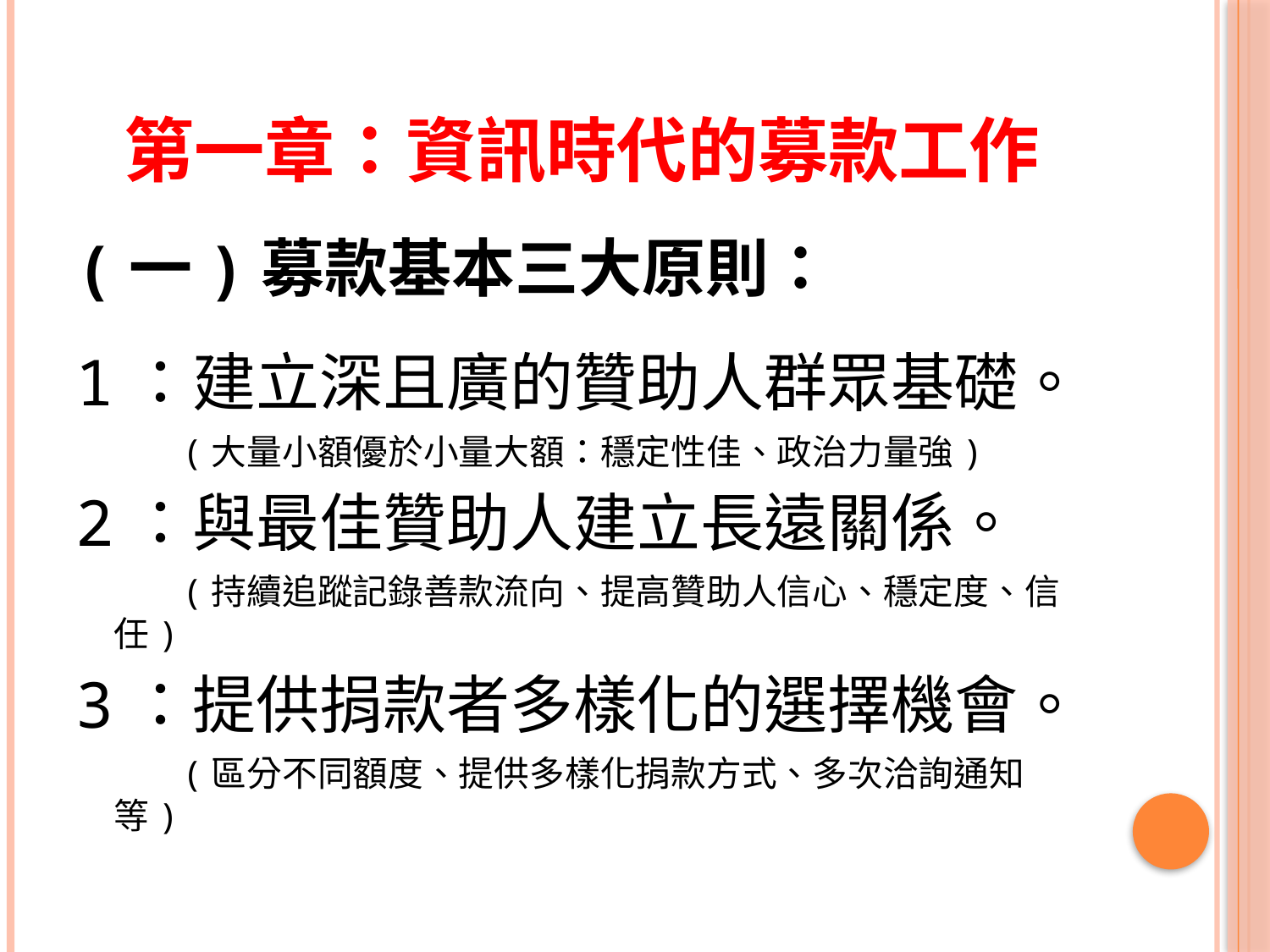

# 第一章：資訊時代的募款工作
(一)募款基本三大原則：

1：建立深且廣的贊助人群眾基礎。
     (大量小額優於小量大額：穩定性佳、政治力量強)
2：與最佳贊助人建立長遠關係。
     (持續追蹤記錄善款流向、提高贊助人信心、穩定度、信任)
3：提供捐款者多樣化的選擇機會。
     (區分不同額度、提供多樣化捐款方式、多次洽詢通知等)